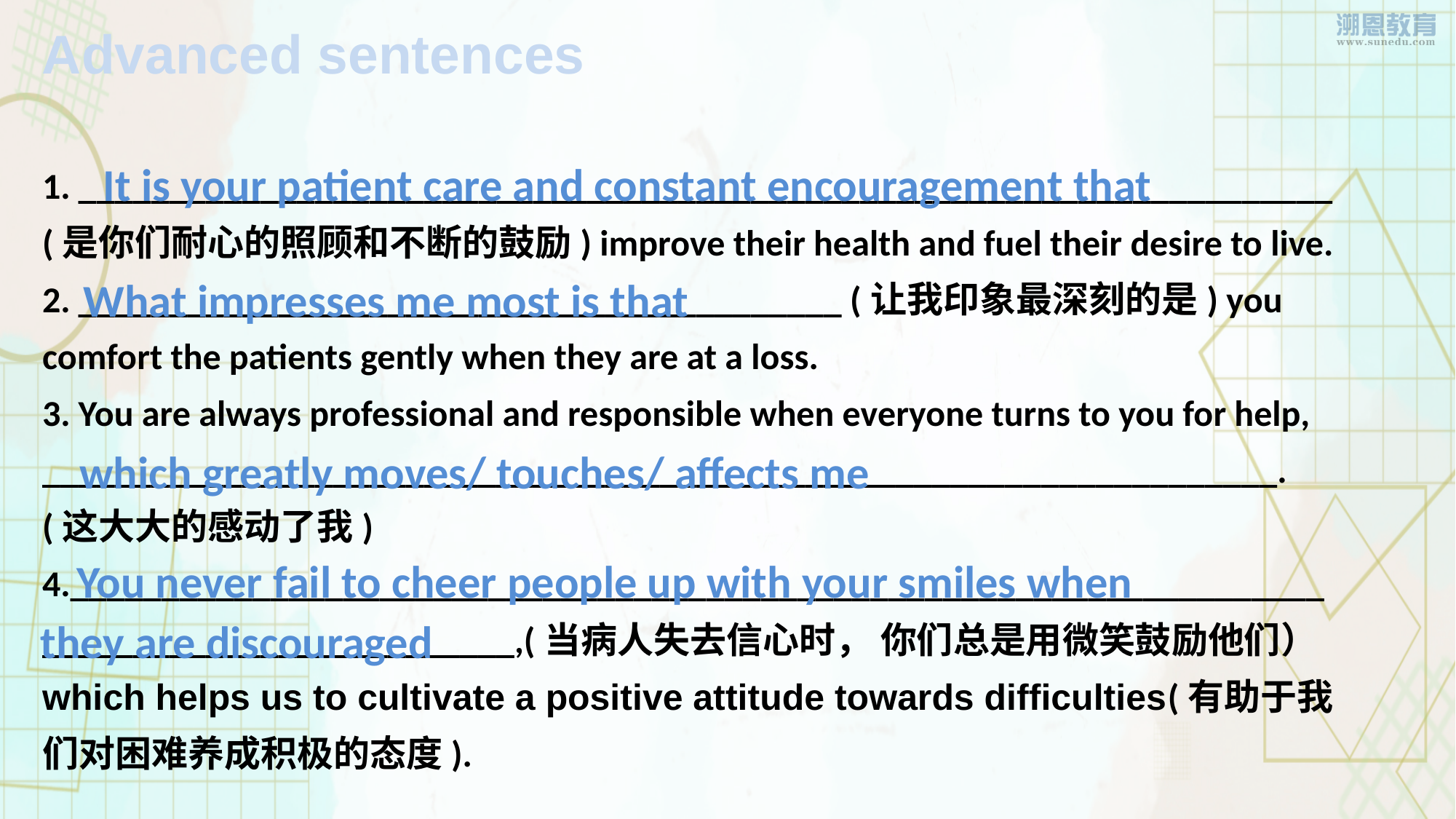

Advanced sentences

1. _____________________________________________________________________
(是你们耐心的照顾和不断的鼓励) improve their health and fuel their desire to live.
2. __________________________________________ (让我印象最深刻的是) you comfort the patients gently when they are at a loss.
3. You are always professional and responsible when everyone turns to you for help, ____________________________________________________________________.
(这大大的感动了我)
4._______________________________________________________________________________________________,(当病人失去信心时， 你们总是用微笑鼓励他们） which helps us to cultivate a positive attitude towards difficulties(有助于我们对困难养成积极的态度).
It is your patient care and constant encouragement that
What impresses me most is that
which greatly moves/ touches/ affects me
You never fail to cheer people up with your smiles when
      they are discouraged